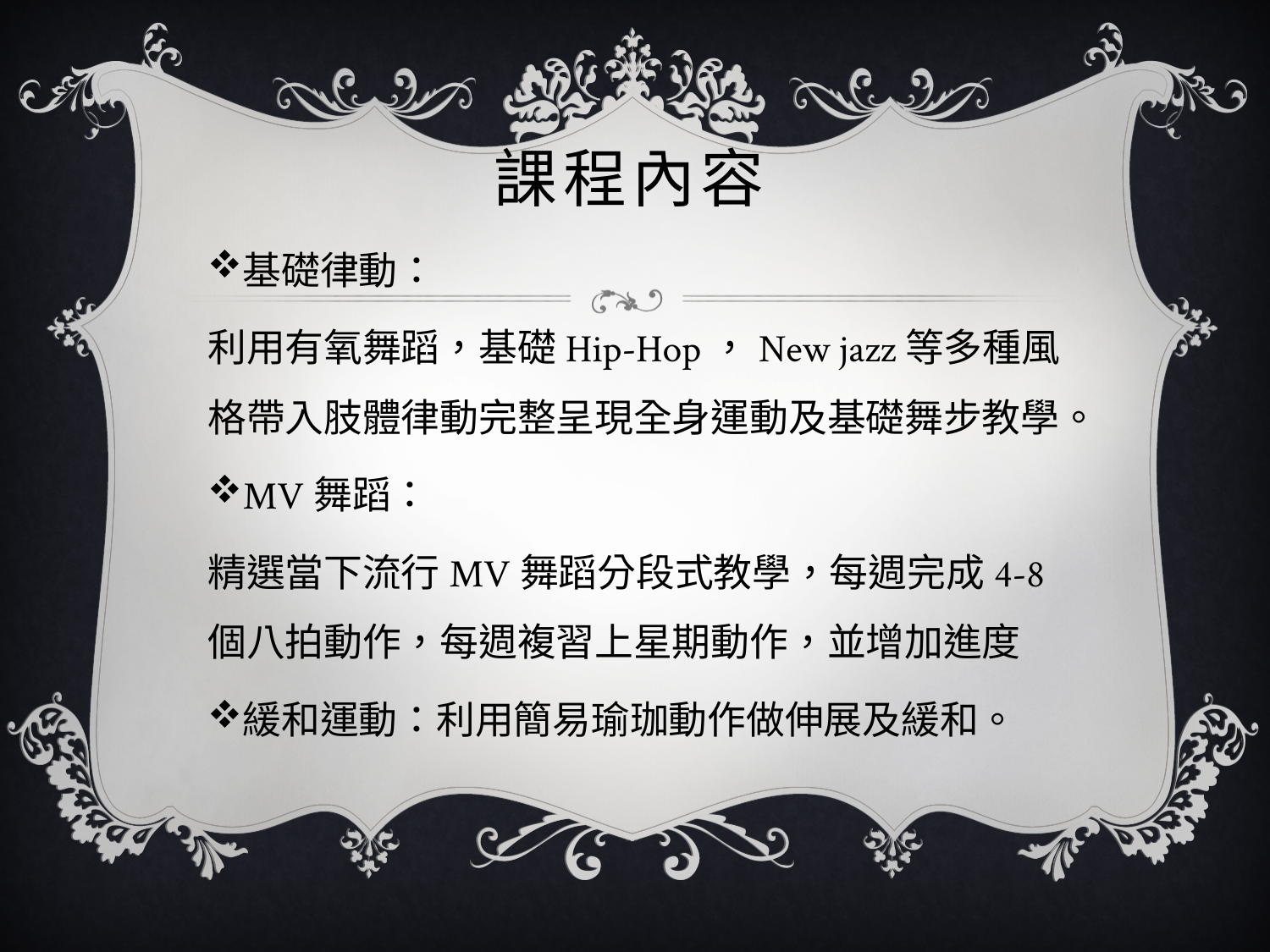

# 課程內容
基礎律動：
利用有氧舞蹈，基礎Hip-Hop，New jazz等多種風格帶入肢體律動完整呈現全身運動及基礎舞步教學。
MV舞蹈：
精選當下流行MV舞蹈分段式教學，每週完成4-8個八拍動作，每週複習上星期動作，並增加進度
緩和運動：利用簡易瑜珈動作做伸展及緩和。